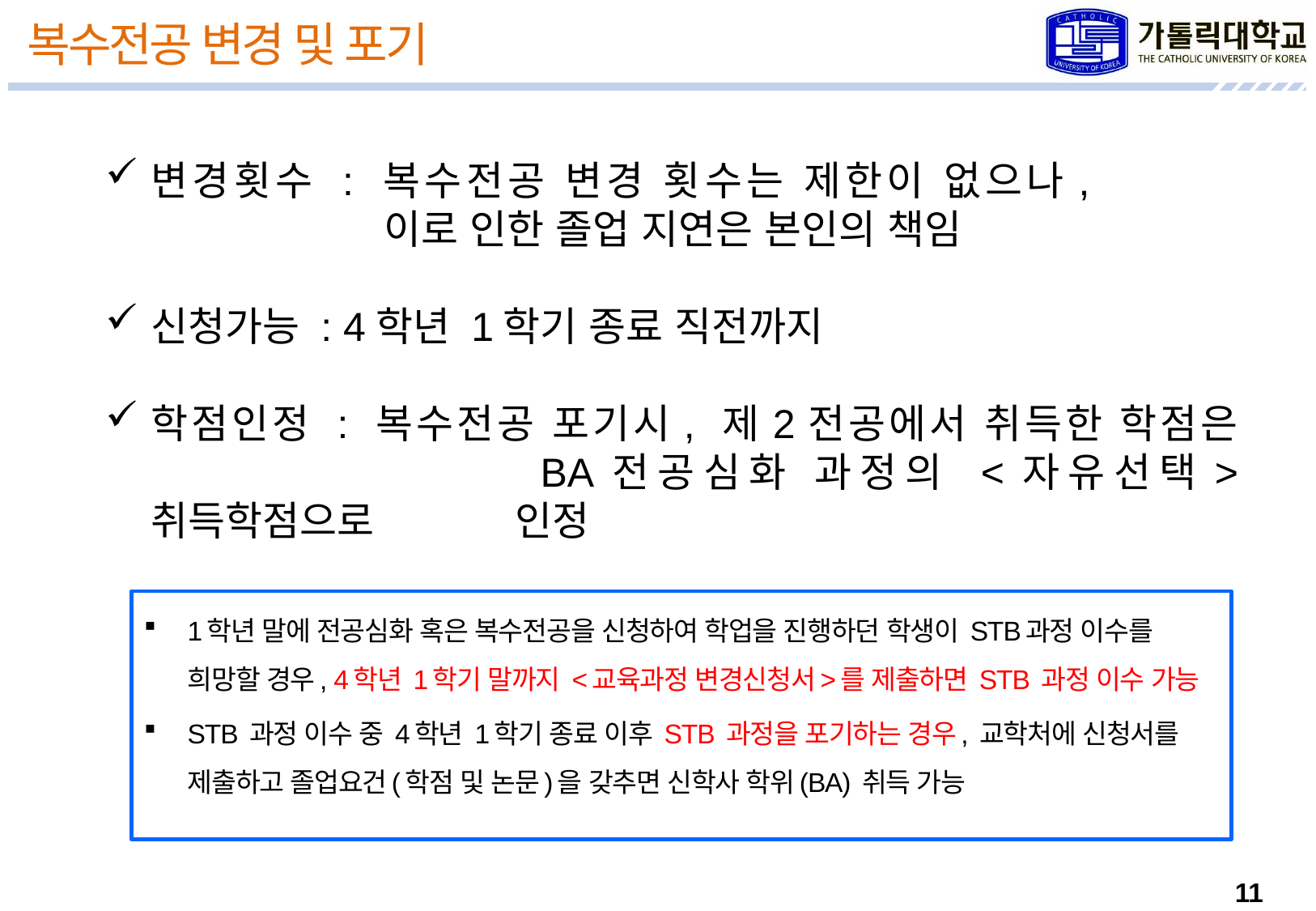

복수전공 변경 및 포기
변경횟수 : 복수전공 변경 횟수는 제한이 없으나, 			         이로 인한 졸업 지연은 본인의 책임

신청가능 : 4학년 1학기 종료 직전까지

학점인정 : 복수전공 포기시, 제2전공에서 취득한 학점은 			BA전공심화 과정의 <자유선택> 취득학점으로 		인정

1학년 말에 전공심화 혹은 복수전공을 신청하여 학업을 진행하던 학생이 STB과정 이수를 희망할 경우, 4학년 1학기 말까지 <교육과정 변경신청서>를 제출하면 STB 과정 이수 가능
STB 과정 이수 중 4학년 1학기 종료 이후 STB 과정을 포기하는 경우, 교학처에 신청서를 제출하고 졸업요건(학점 및 논문)을 갖추면 신학사 학위(BA) 취득 가능